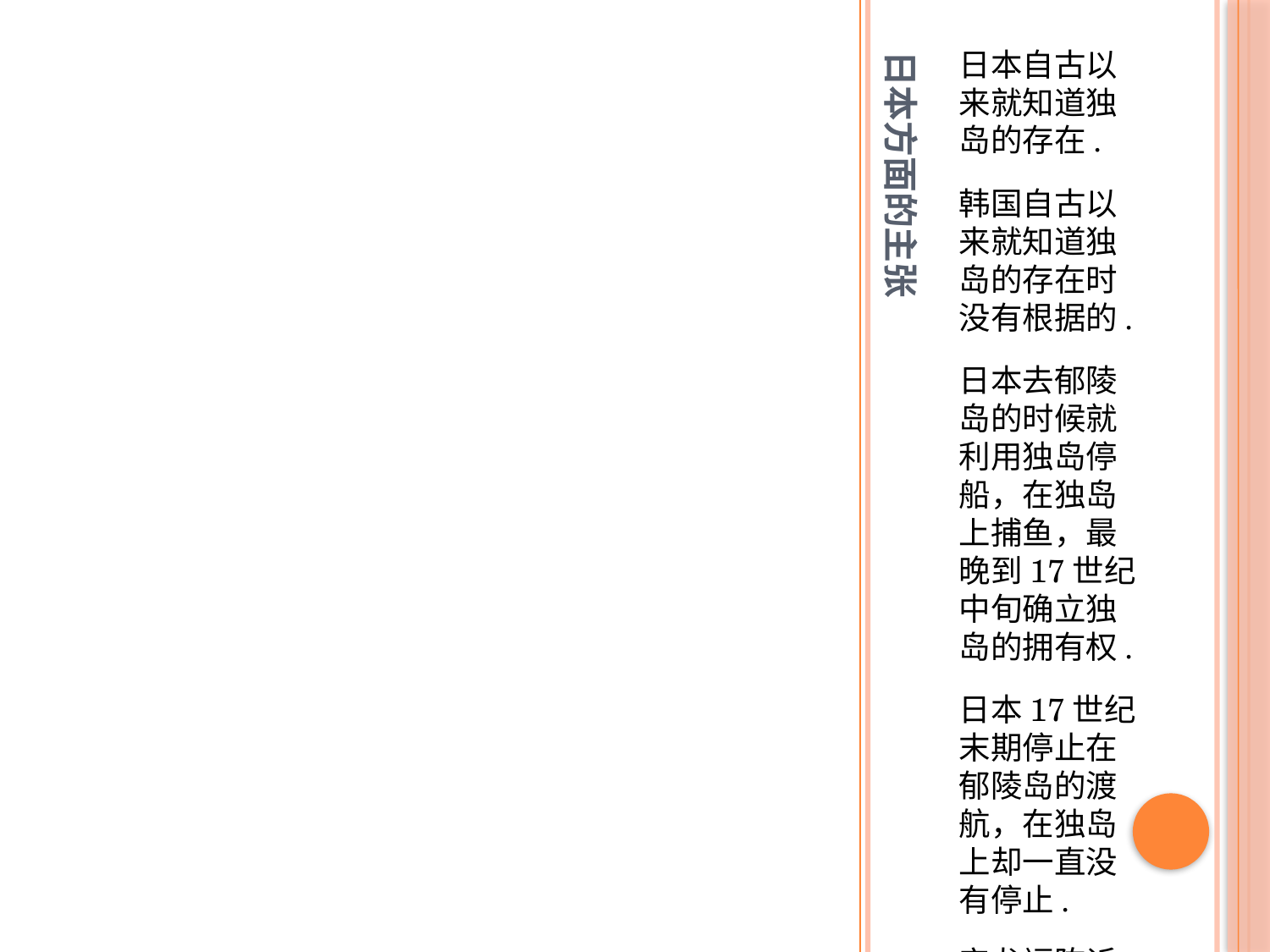

日本方面的主张
日本自古以来就知道独岛的存在.
韩国自古以来就知道独岛的存在时没有根据的.
日本去郁陵岛的时候就利用独岛停船，在独岛上捕鱼，最晚到17世纪中旬确立独岛的拥有权.
日本17世纪末期停止在郁陵岛的渡航，在独岛上却一直没有停止.
安龙福陈诉的内容上日本的记录有许多不准确的问题点 .
日本政府1905年独岛被编入了岛根县地区，独岛的拥有想法进行确认.
旧金山和平条约起草时韩国拥有独岛的主权的要求，美国提到独岛是日本管辖的，拒绝了韩国的要求.
独岛在1952年被驻日美军当做轰炸演习区域并办理日本领土的归国手续的事实.
韩国非法占领独岛受到了日本的严重抗议
日本对独岛的拥有权问题提交岛国际法院的判决提案，受到韩国方面的拒绝